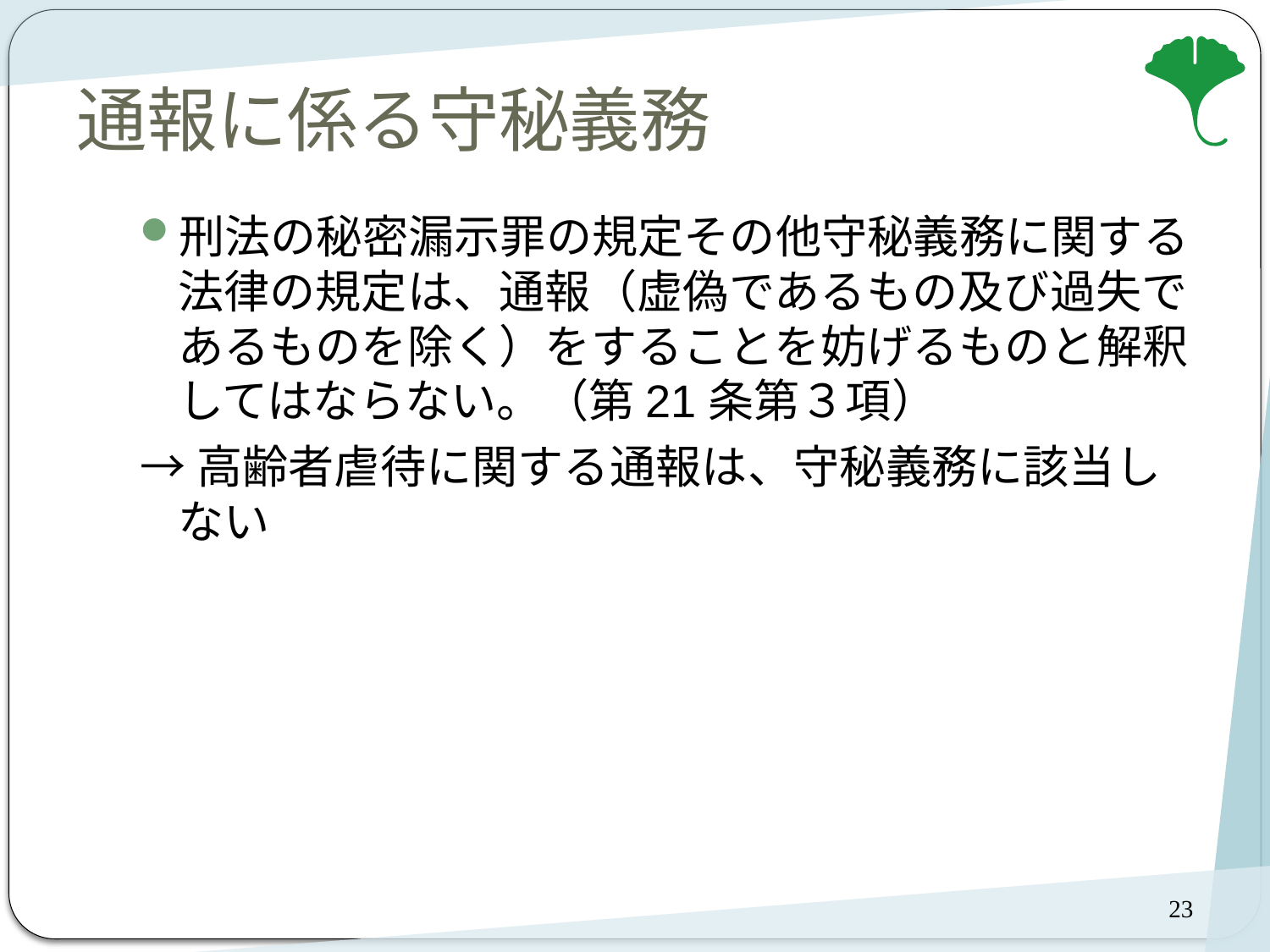

# 通報に係る守秘義務
刑法の秘密漏示罪の規定その他守秘義務に関する法律の規定は、通報（虚偽であるもの及び過失であるものを除く）をすることを妨げるものと解釈してはならない。（第21条第３項）
→高齢者虐待に関する通報は、守秘義務に該当しない

23